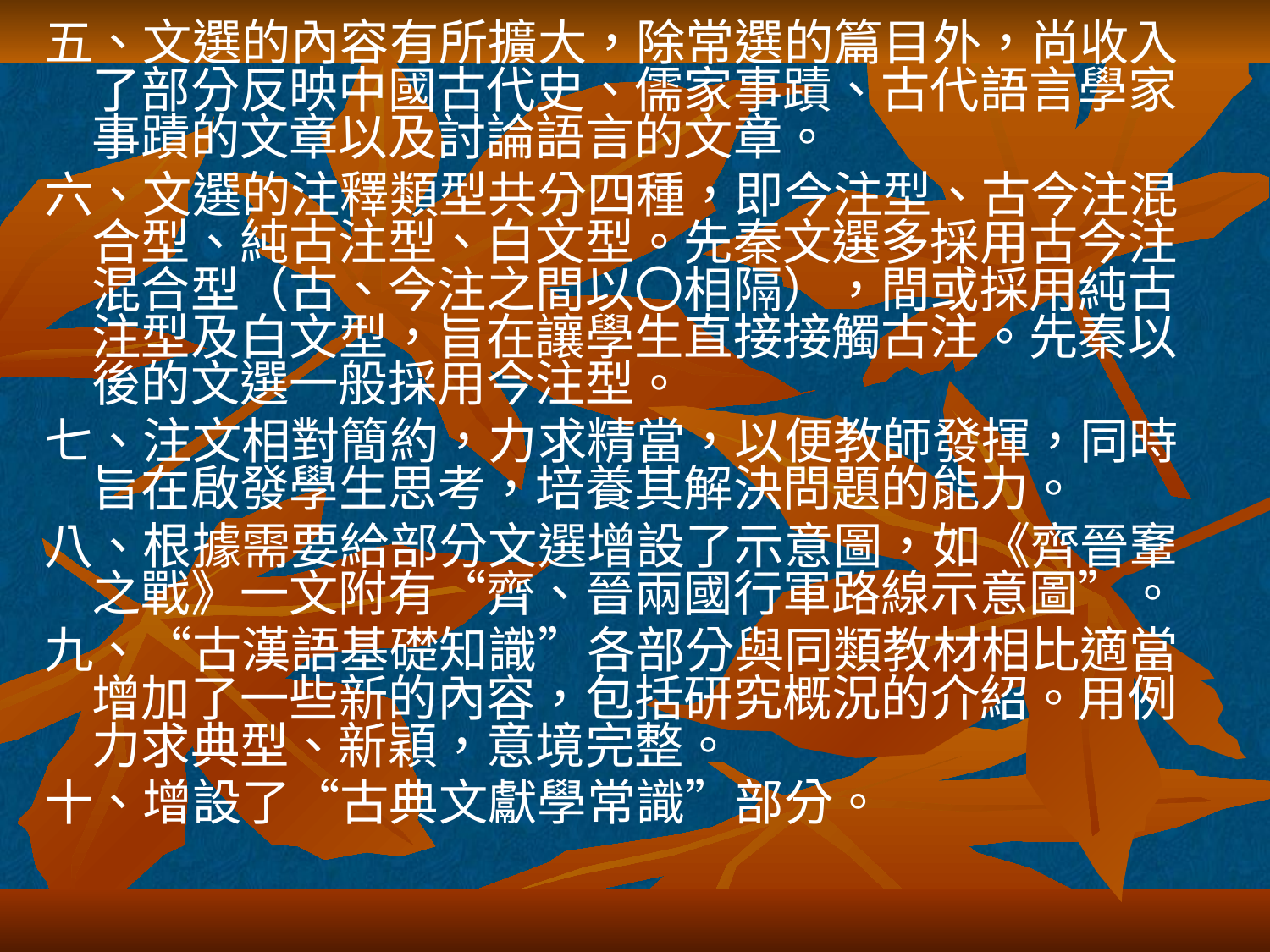

五、文選的內容有所擴大，除常選的篇目外，尚收入了部分反映中國古代史、儒家事蹟、古代語言學家事蹟的文章以及討論語言的文章。
六、文選的注釋類型共分四種，即今注型、古今注混合型、純古注型、白文型。先秦文選多採用古今注混合型（古、今注之間以〇相隔），間或採用純古注型及白文型，旨在讓學生直接接觸古注。先秦以後的文選一般採用今注型。
七、注文相對簡約，力求精當，以便教師發揮，同時旨在啟發學生思考，培養其解決問題的能力。
八、根據需要給部分文選增設了示意圖，如《齊晉鞌之戰》一文附有“齊、晉兩國行軍路線示意圖”。
九、“古漢語基礎知識”各部分與同類教材相比適當增加了一些新的內容，包括研究概況的介紹。用例力求典型、新穎，意境完整。
十、增設了“古典文獻學常識”部分。